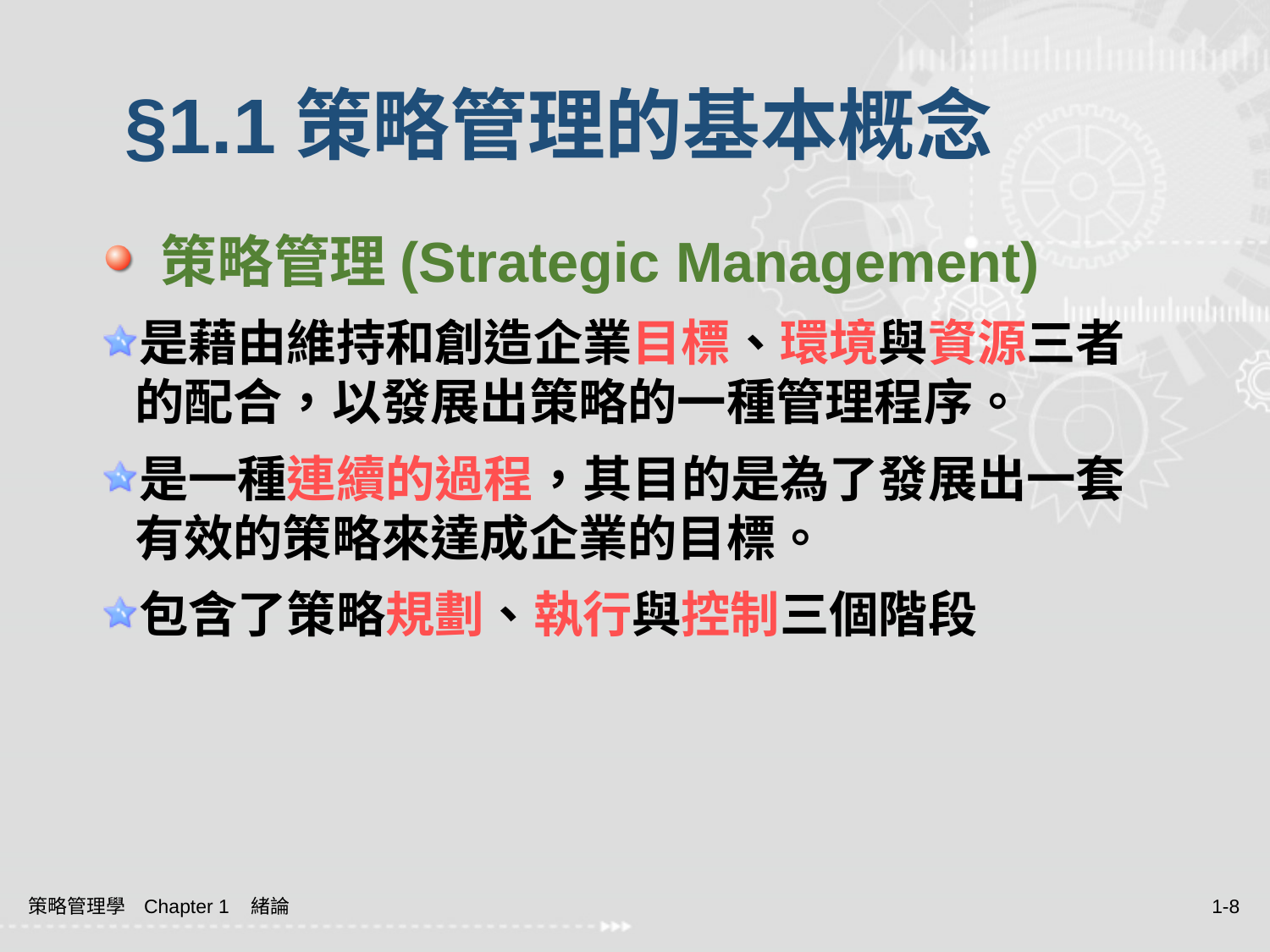

# §1.1策略管理的基本概念
 策略管理(Strategic Management)
是藉由維持和創造企業目標、環境與資源三者的配合，以發展出策略的一種管理程序。
是一種連續的過程，其目的是為了發展出一套有效的策略來達成企業的目標。
包含了策略規劃、執行與控制三個階段
策略管理學   Chapter 1   緒論
1-8